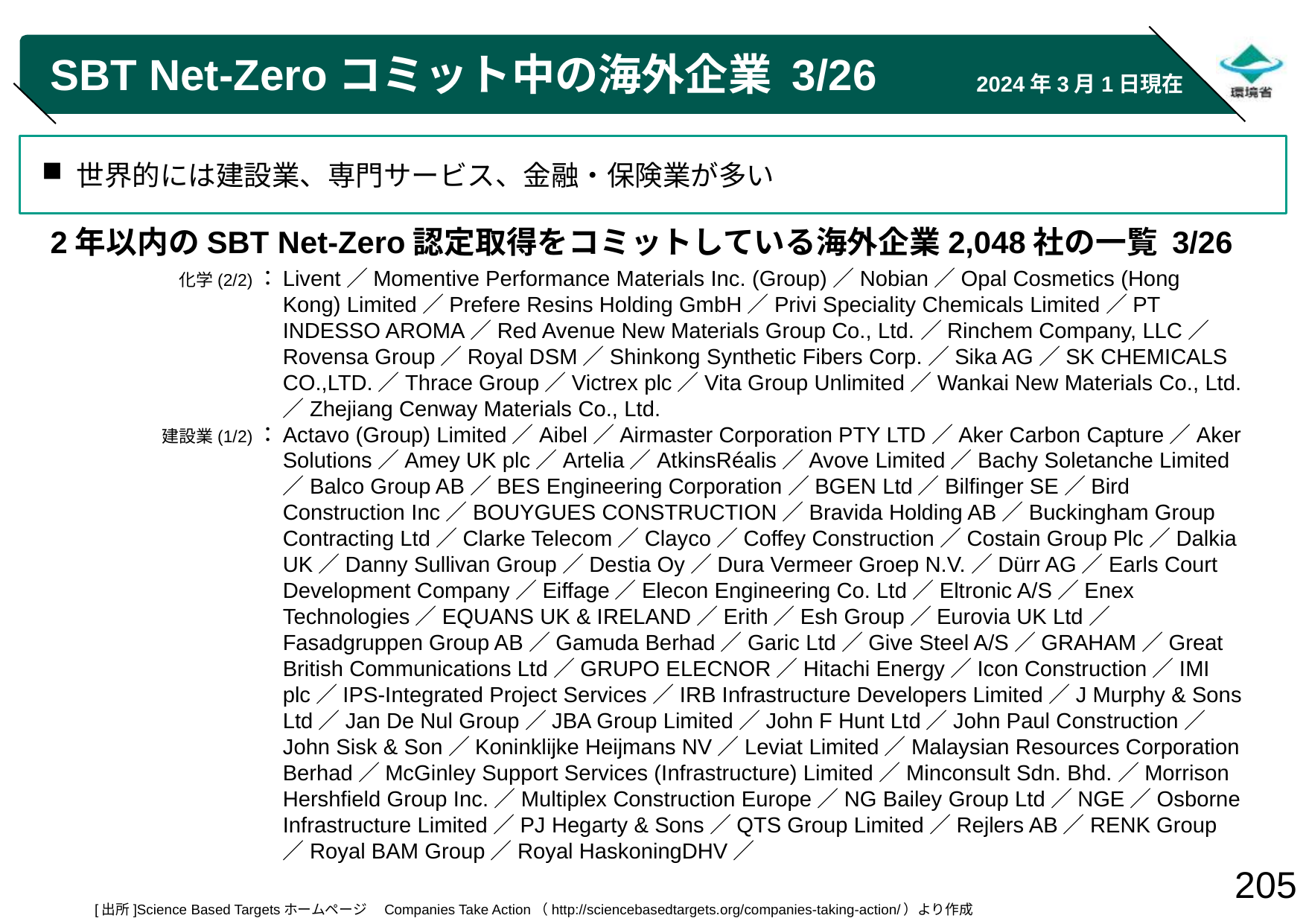

# SBT Net-Zeroコミット中の海外企業 3/26
2024年3月1日現在
世界的には建設業、専門サービス、金融・保険業が多い
2年以内のSBT Net-Zero認定取得をコミットしている海外企業2,048社の一覧 3/26
化学(2/2)：

建設業(1/2)：

Livent／Momentive Performance Materials Inc. (Group)／Nobian／Opal Cosmetics (Hong Kong) Limited／Prefere Resins Holding GmbH／Privi Speciality Chemicals Limited／PT INDESSO AROMA／Red Avenue New Materials Group Co., Ltd.／Rinchem Company, LLC／Rovensa Group／Royal DSM／Shinkong Synthetic Fibers Corp.／Sika AG／SK CHEMICALS CO.,LTD.／Thrace Group／Victrex plc／Vita Group Unlimited／Wankai New Materials Co., Ltd.／Zhejiang Cenway Materials Co., Ltd.
Actavo (Group) Limited／Aibel／Airmaster Corporation PTY LTD／Aker Carbon Capture／Aker Solutions／Amey UK plc／Artelia／AtkinsRéalis／Avove Limited／Bachy Soletanche Limited／Balco Group AB／BES Engineering Corporation／BGEN Ltd／Bilfinger SE／Bird Construction Inc／BOUYGUES CONSTRUCTION／Bravida Holding AB／Buckingham Group Contracting Ltd／Clarke Telecom／Clayco／Coffey Construction／Costain Group Plc／Dalkia UK／Danny Sullivan Group／Destia Oy／Dura Vermeer Groep N.V.／Dürr AG／Earls Court Development Company／Eiffage／Elecon Engineering Co. Ltd／Eltronic A/S／Enex Technologies／EQUANS UK & IRELAND／Erith／Esh Group／Eurovia UK Ltd／Fasadgruppen Group AB／Gamuda Berhad／Garic Ltd／Give Steel A/S／GRAHAM／Great British Communications Ltd／GRUPO ELECNOR／Hitachi Energy／Icon Construction／IMI plc／IPS-Integrated Project Services／IRB Infrastructure Developers Limited／J Murphy & Sons Ltd／Jan De Nul Group／JBA Group Limited／John F Hunt Ltd／John Paul Construction／John Sisk & Son／Koninklijke Heijmans NV／Leviat Limited／Malaysian Resources Corporation Berhad／McGinley Support Services (Infrastructure) Limited／Minconsult Sdn. Bhd.／Morrison Hershfield Group Inc.／Multiplex Construction Europe／NG Bailey Group Ltd／NGE／Osborne Infrastructure Limited／PJ Hegarty & Sons／QTS Group Limited／Rejlers AB／RENK Group／Royal BAM Group／Royal HaskoningDHV／
[出所]Science Based Targetsホームページ　Companies Take Action（http://sciencebasedtargets.org/companies-taking-action/）より作成